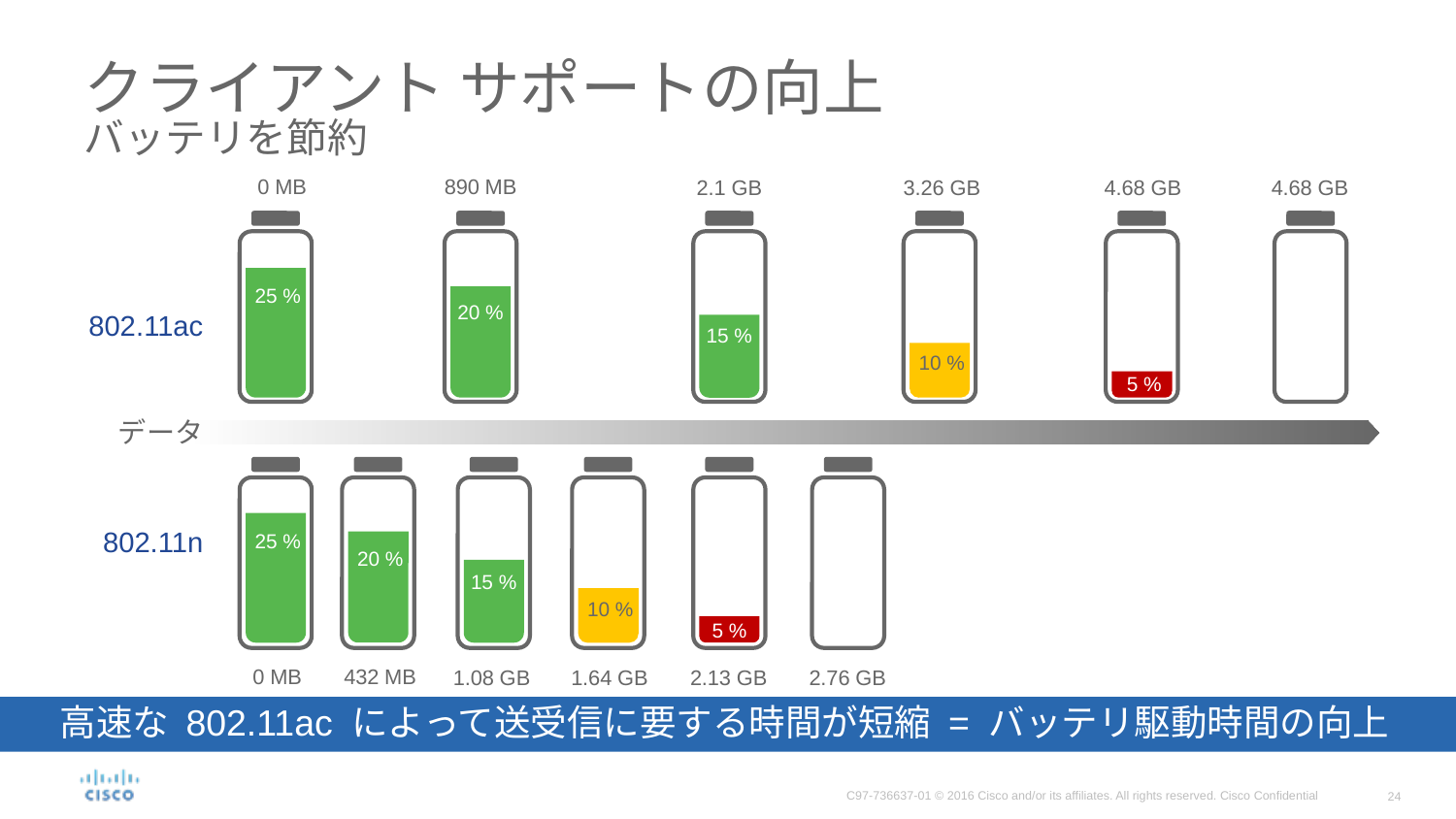

# クライアント サポートの向上 バッテリを節約
0 MB
890 MB
2.1 GB
3.26 GB
4.68 GB
4.68 GB

25 %

20 %
802.11ac

15 %
10 %

5 %

データ

802.11n
25 %

20 %

15 %

10 %
5 %

0 MB
432 MB
1.08 GB
1.64 GB
2.13 GB
2.76 GB
高速な 802.11ac によって送受信に要する時間が短縮 = バッテリ駆動時間の向上